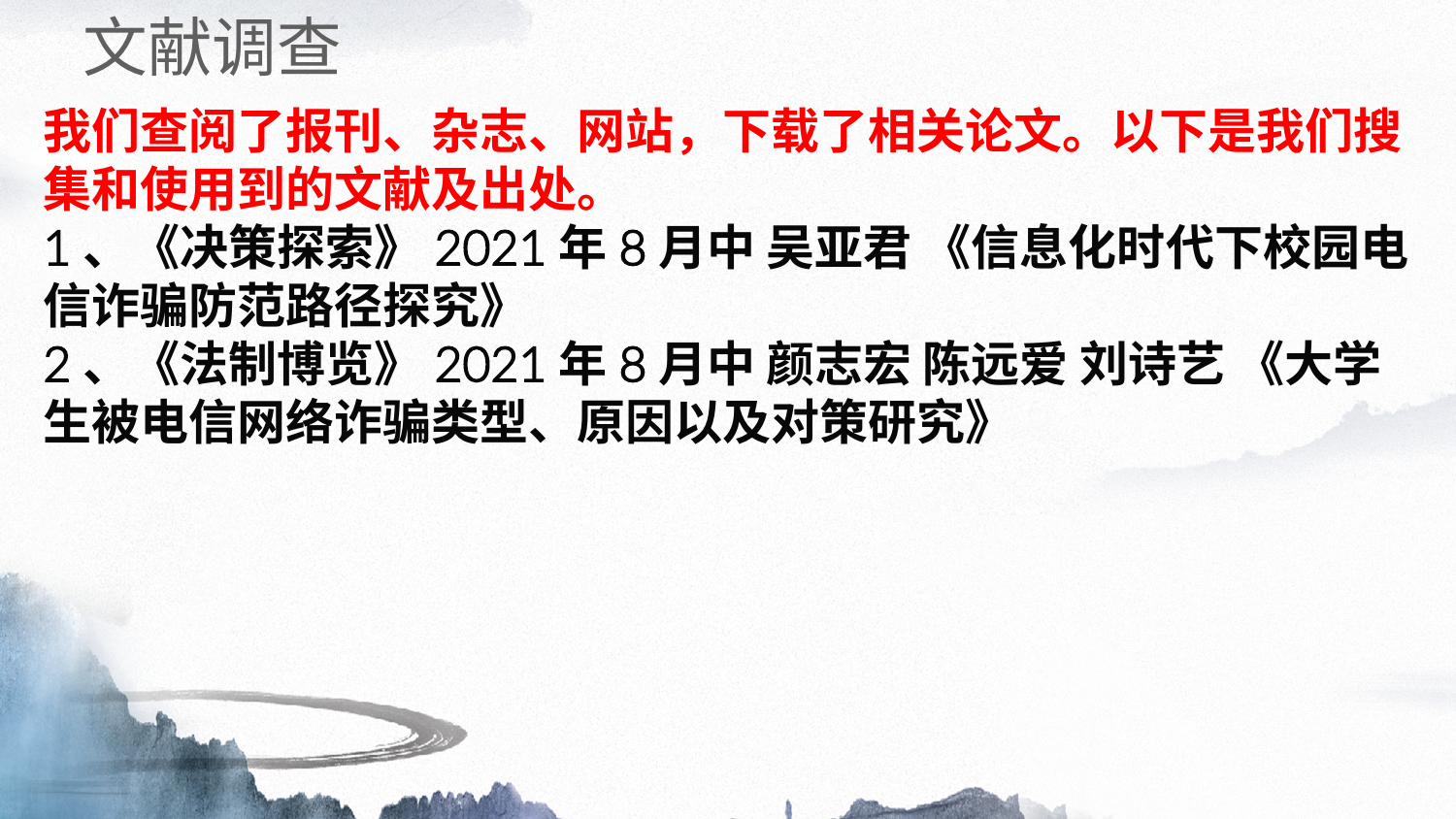

文献调查
我们查阅了报刊、杂志、网站，下载了相关论文。以下是我们搜集和使用到的文献及出处。
1、《决策探索》2021年8月中 吴亚君 《信息化时代下校园电信诈骗防范路径探究》
2、《法制博览》2021年8月中 颜志宏 陈远爱 刘诗艺 《大学生被电信网络诈骗类型、原因以及对策研究》